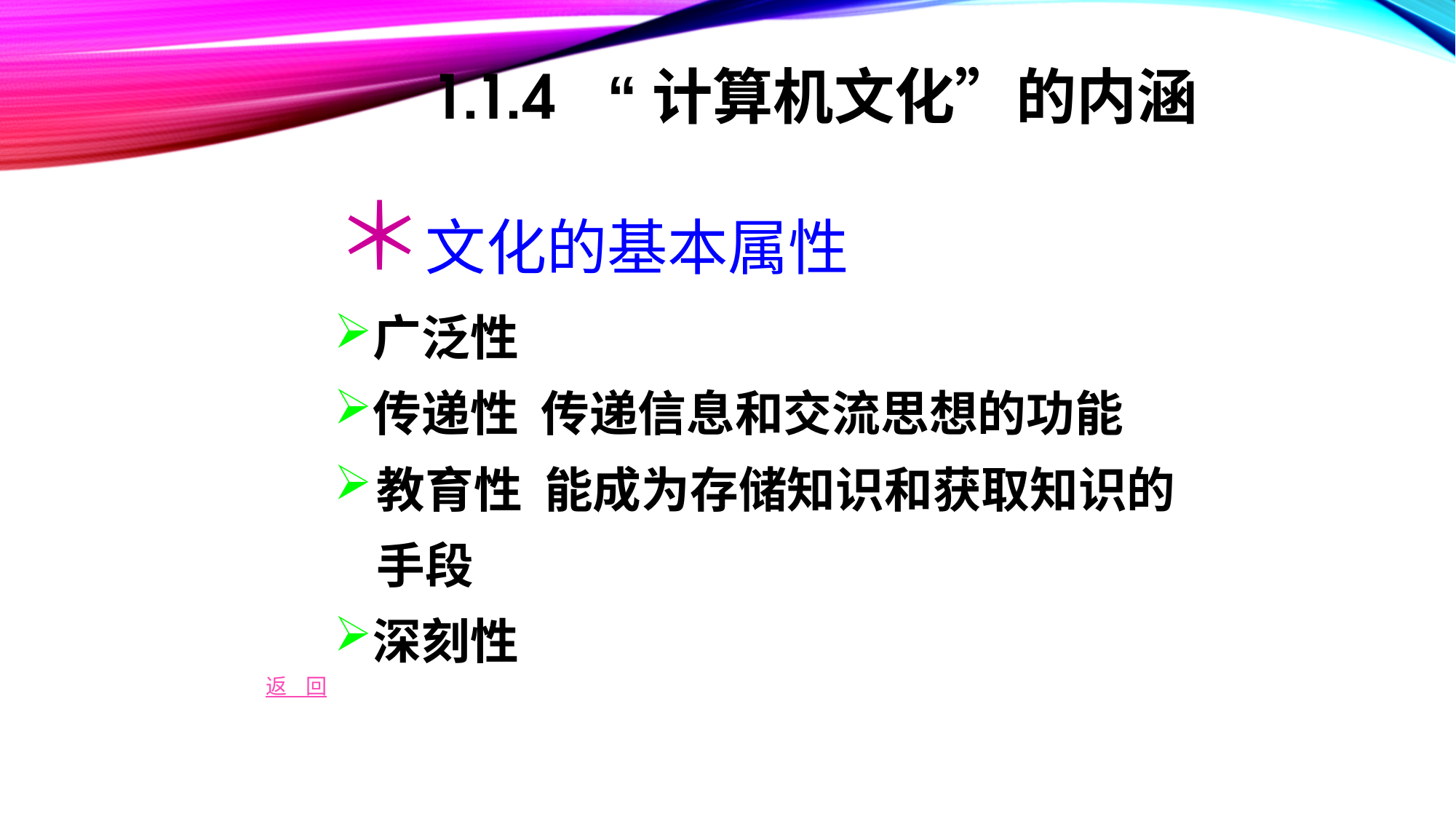

# 1.1.4   “计算机文化”的内涵
＊文化的基本属性
广泛性
传递性  传递信息和交流思想的功能
教育性  能成为存储知识和获取知识的手段
深刻性
返    回